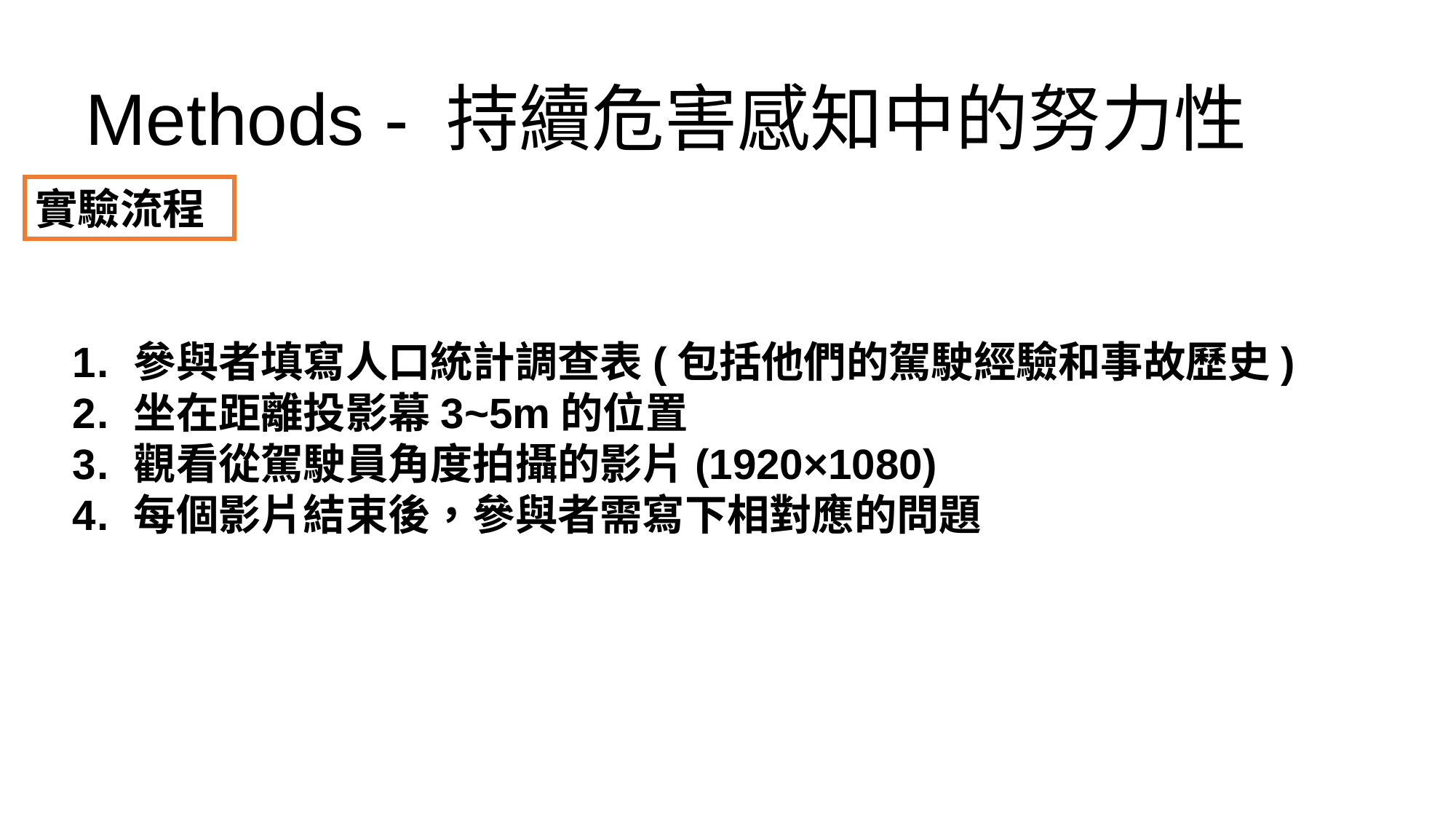

Methods - 持續危害感知中的努力性
實驗流程

參與者填寫人口統計調查表(包括他們的駕駛經驗和事故歷史)
坐在距離投影幕3~5m的位置
觀看從駕駛員角度拍攝的影片(1920×1080)
每個影片結束後，參與者需寫下相對應的問題